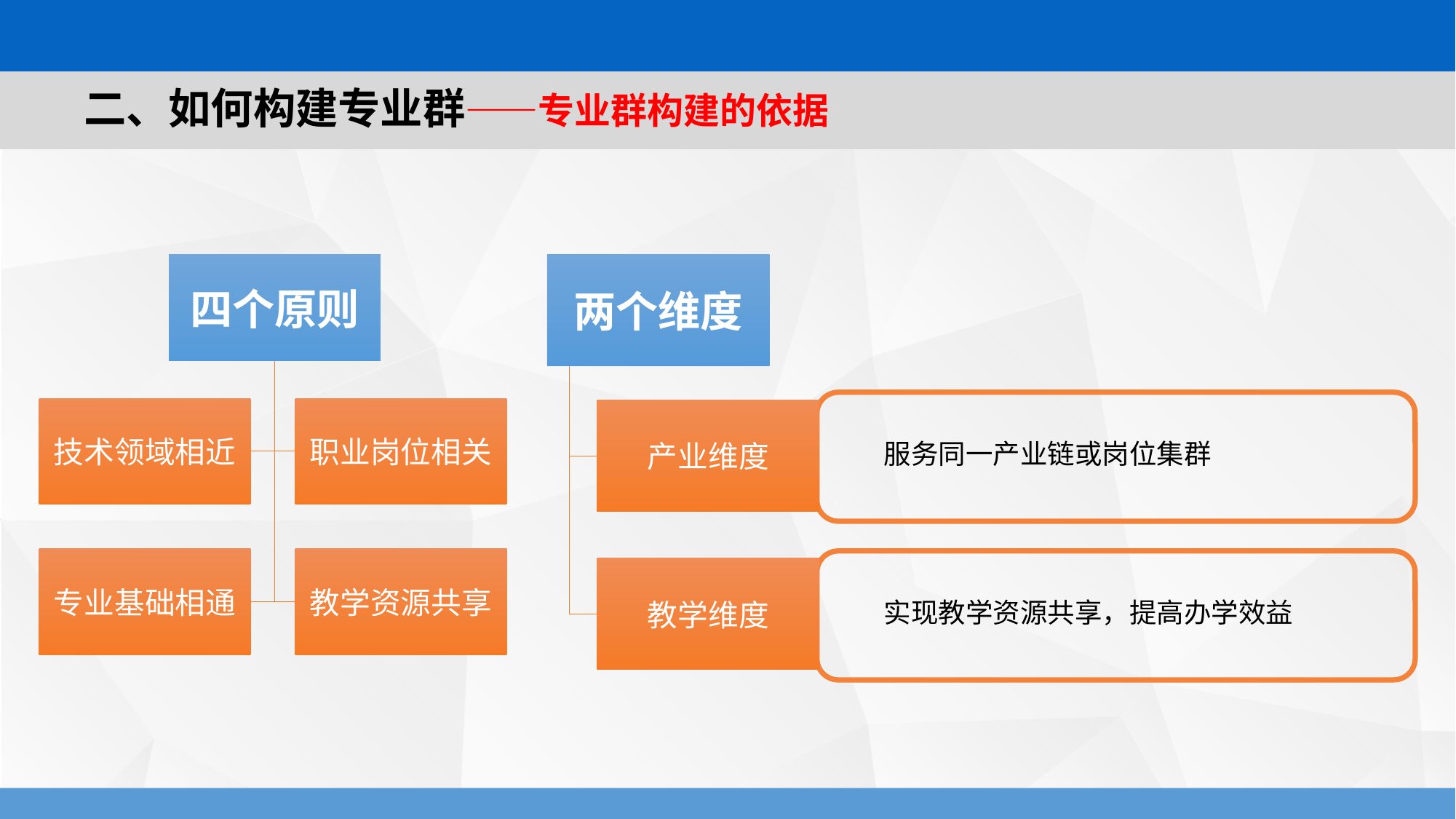

# 二、如何构建专业群——专业群构建的依据
四个原则
技术领域相近
职业岗位相关
专业基础相通
教学资源共享
两个维度
产业维度
教学维度

       服务同一产业链或岗位集群

       实现教学资源共享，提高办学效益